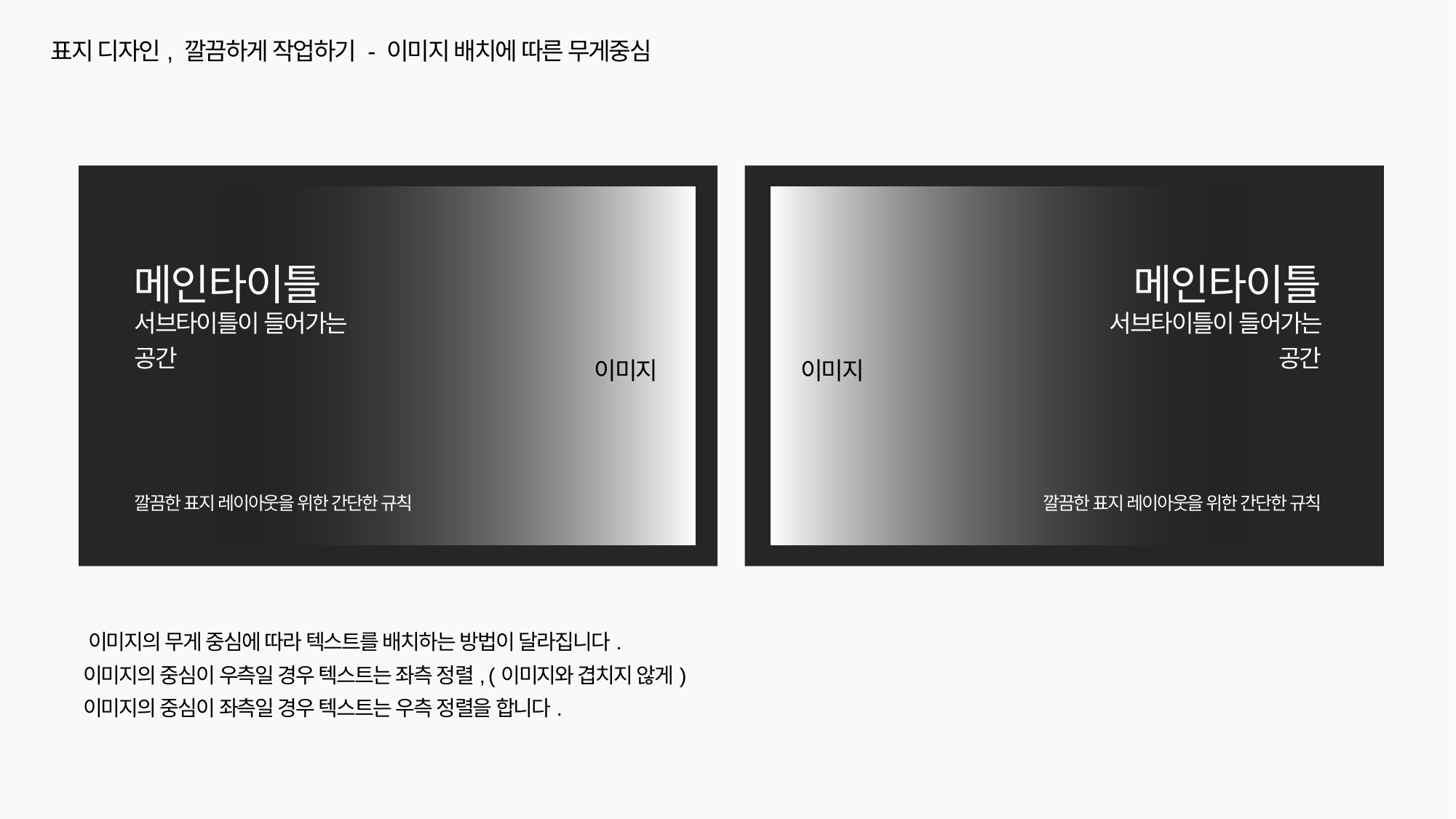

표지 디자인, 깔끔하게 작업하기 - 이미지 배치에 따른 무게중심

메인타이틀
메인타이틀
서브타이틀이 들어가는 공간
서브타이틀이 들어가는 공간
이미지
이미지
깔끔한 표지 레이아웃을 위한 간단한 규칙
깔끔한 표지 레이아웃을 위한 간단한 규칙
﻿이미지의 무게 중심에 따라 텍스트를 배치하는 방법이 달라집니다.
이미지의 중심이 우측일 경우 텍스트는 좌측 정렬, (이미지와 겹치지 않게)
이미지의 중심이 좌측일 경우 텍스트는 우측 정렬을 합니다.